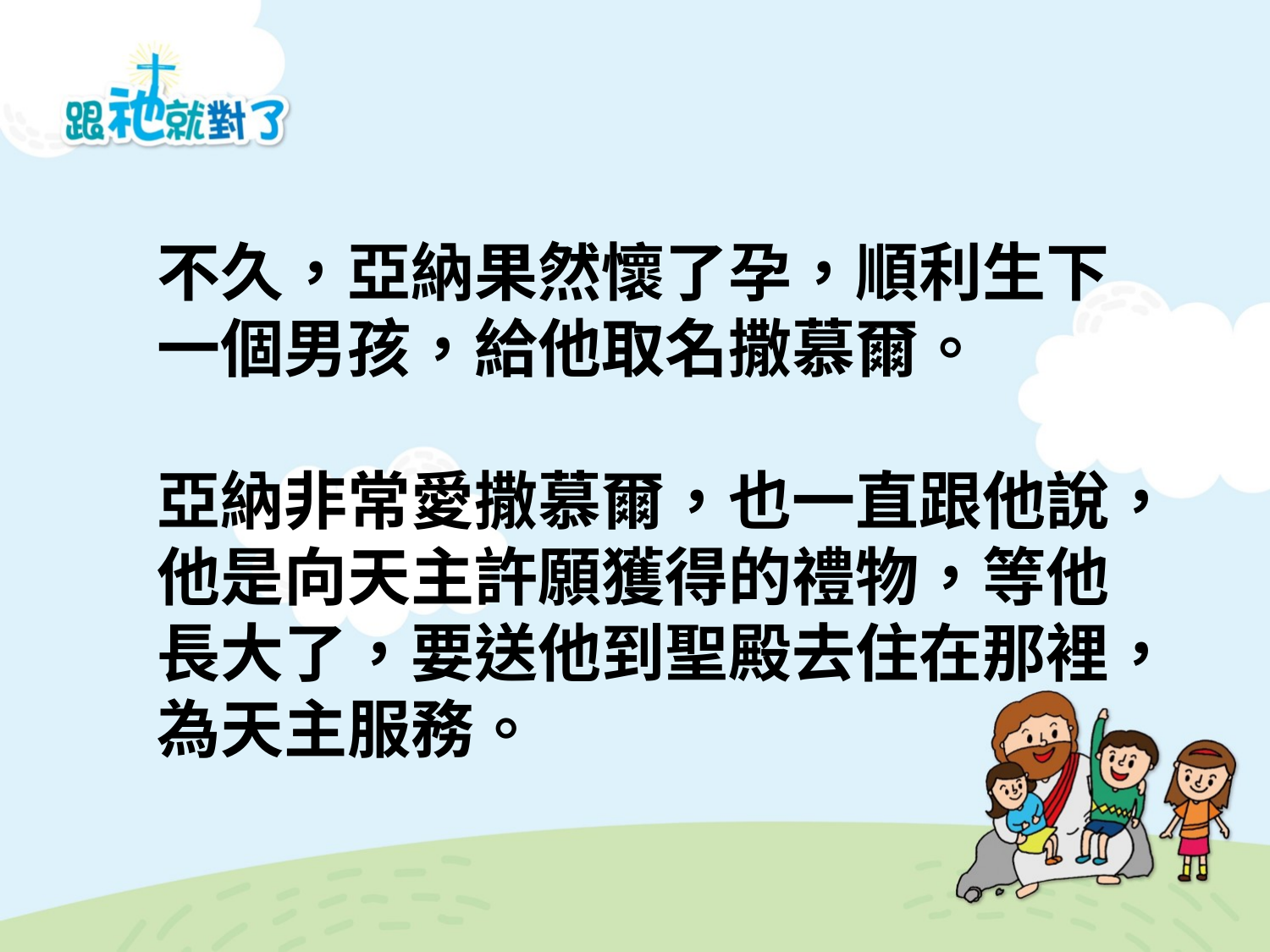

不久，亞納果然懷了孕，順利生下一個男孩，給他取名撒慕爾。

亞納非常愛撒慕爾，也一直跟他說，他是向天主許願獲得的禮物，等他長大了，要送他到聖殿去住在那裡，為天主服務。